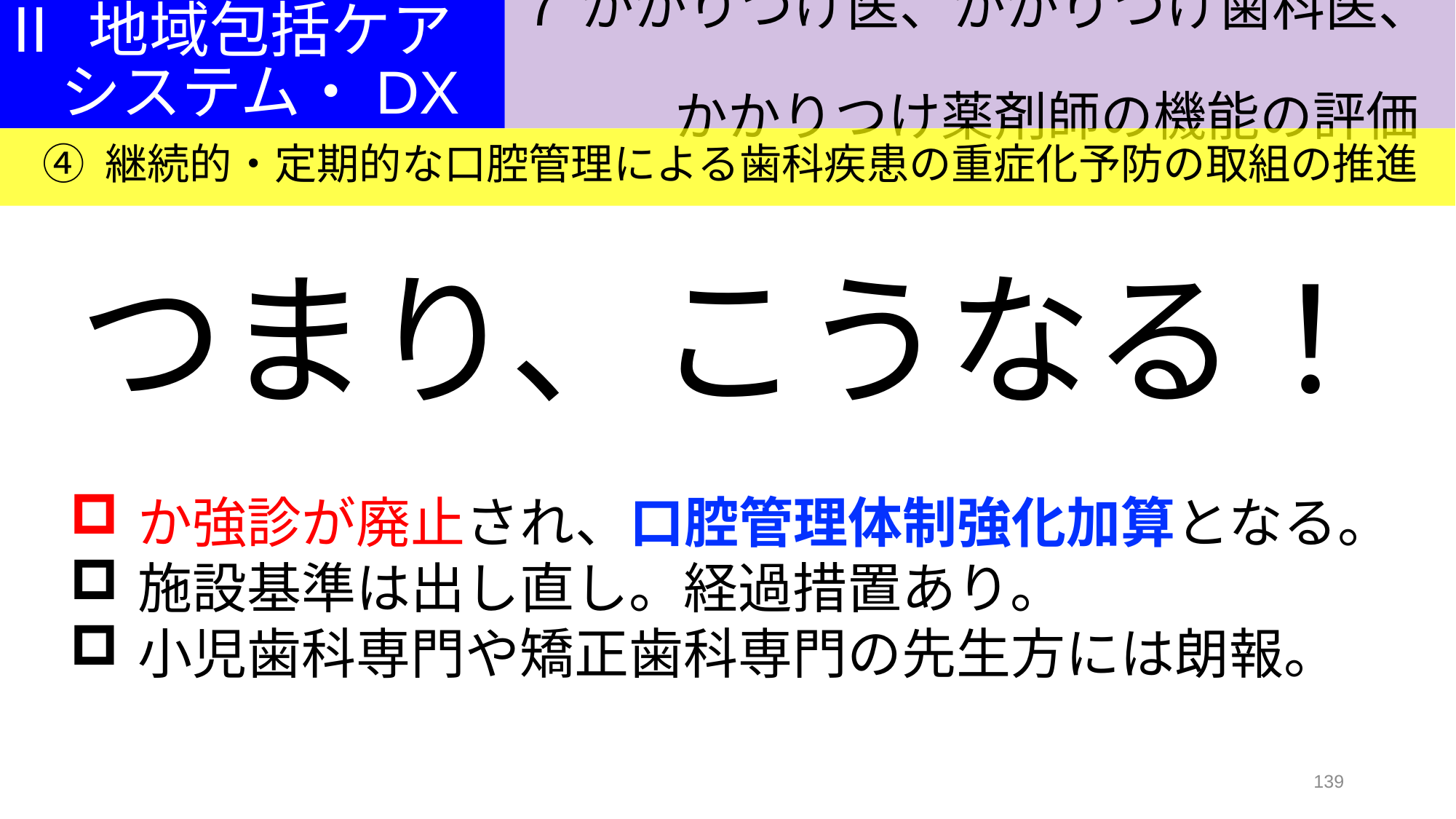

７ かかりつけ医、かかりつけ歯科医、
　　　かかりつけ薬剤師の機能の評価
Ⅱ 地域包括ケア
　システム・DX
④ 継続的・定期的な口腔管理による歯科疾患の重症化予防の取組の推進
つまり、こうなる！

か強診が廃止され、口腔管理体制強化加算となる。
施設基準は出し直し。経過措置あり。
小児歯科専門や矯正歯科専門の先生方には朗報。

139